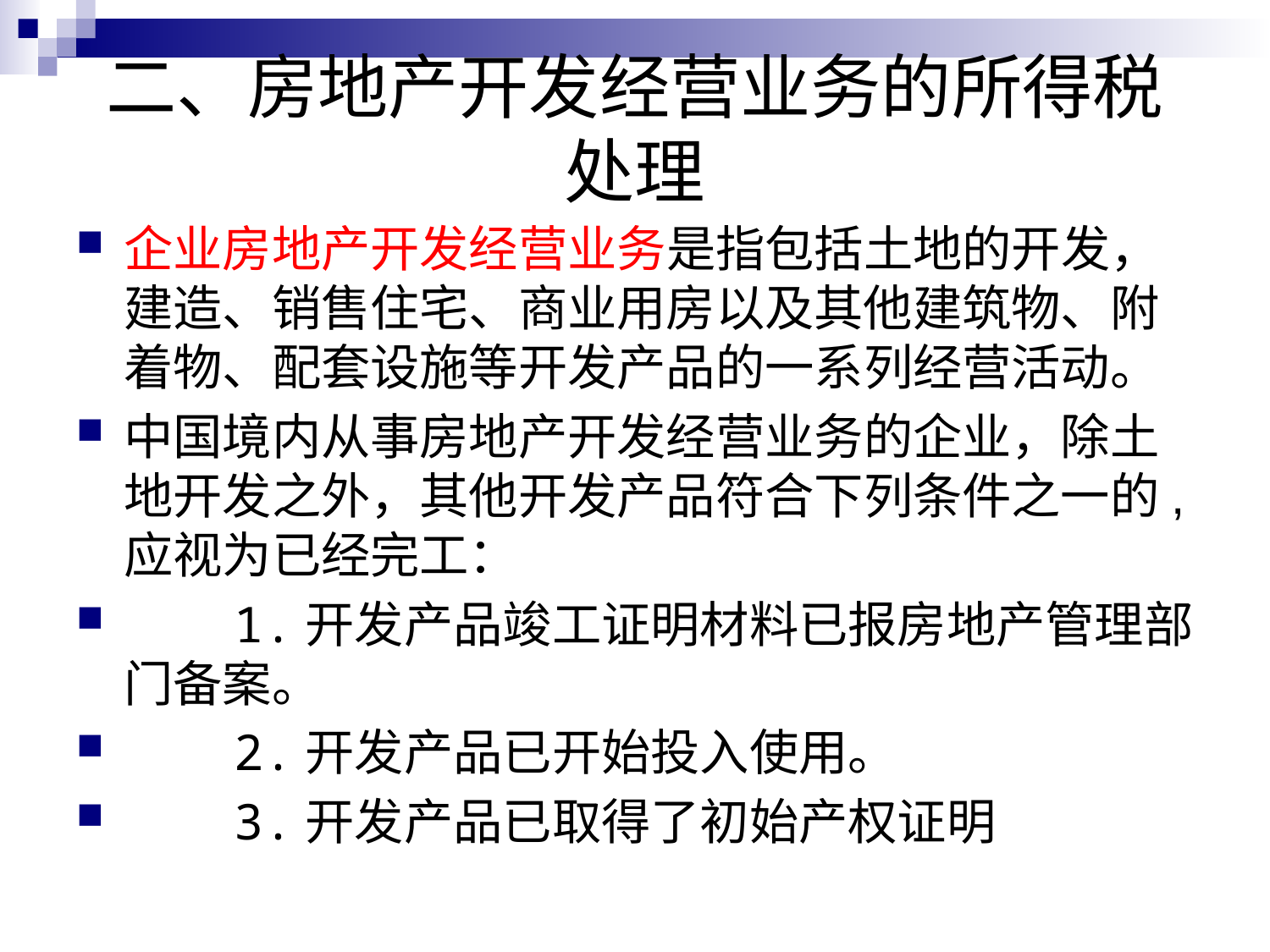

# 二、房地产开发经营业务的所得税处理
企业房地产开发经营业务是指包括土地的开发，建造、销售住宅、商业用房以及其他建筑物、附着物、配套设施等开发产品的一系列经营活动。
中国境内从事房地产开发经营业务的企业，除土地开发之外，其他开发产品符合下列条件之一的,应视为已经完工：
　　1.开发产品竣工证明材料已报房地产管理部门备案。
　　2.开发产品已开始投入使用。
　　3.开发产品已取得了初始产权证明